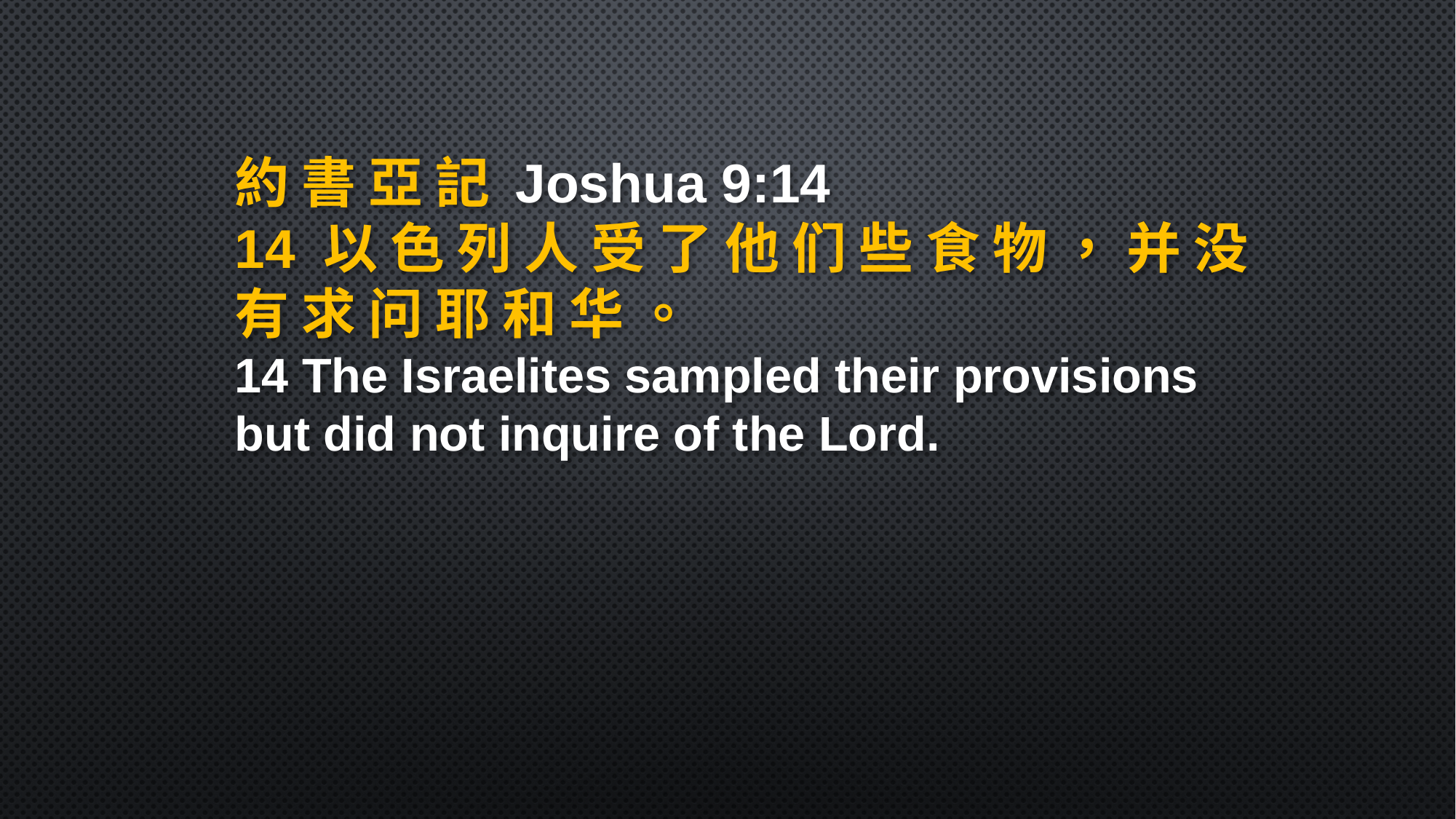

約 書 亞 記 Joshua 9:14
14 以 色 列 人 受 了 他 们 些 食 物 ， 并 没 有 求 问 耶 和 华 。
14 The Israelites sampled their provisions but did not inquire of the Lord.